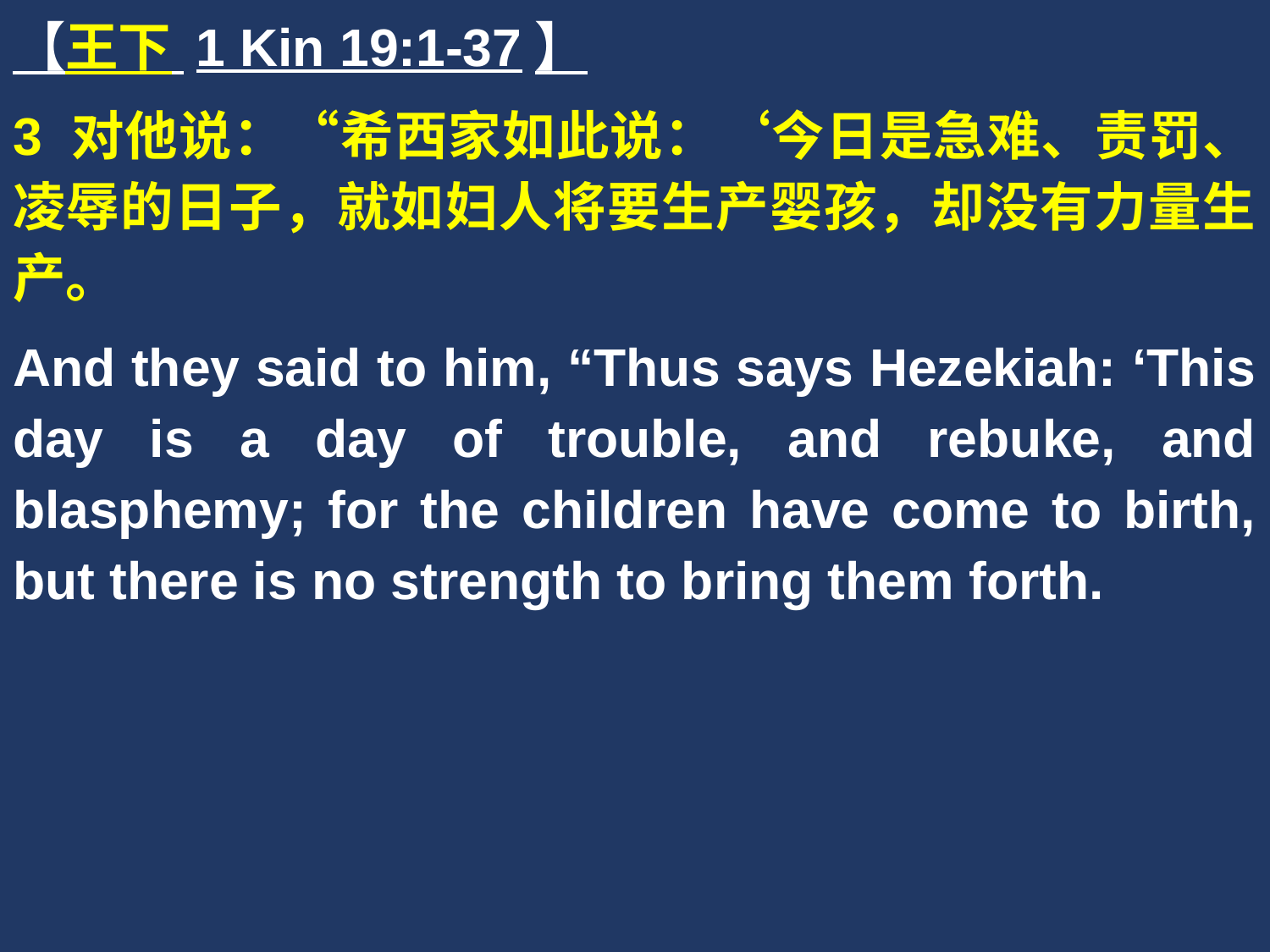

【王下 1 Kin 19:1-37】
3 对他说：“希西家如此说：‘今日是急难、责罚、凌辱的日子，就如妇人将要生产婴孩，却没有力量生产。
And they said to him, “Thus says Hezekiah: ‘This day is a day of trouble, and rebuke, and blasphemy; for the children have come to birth, but there is no strength to bring them forth.